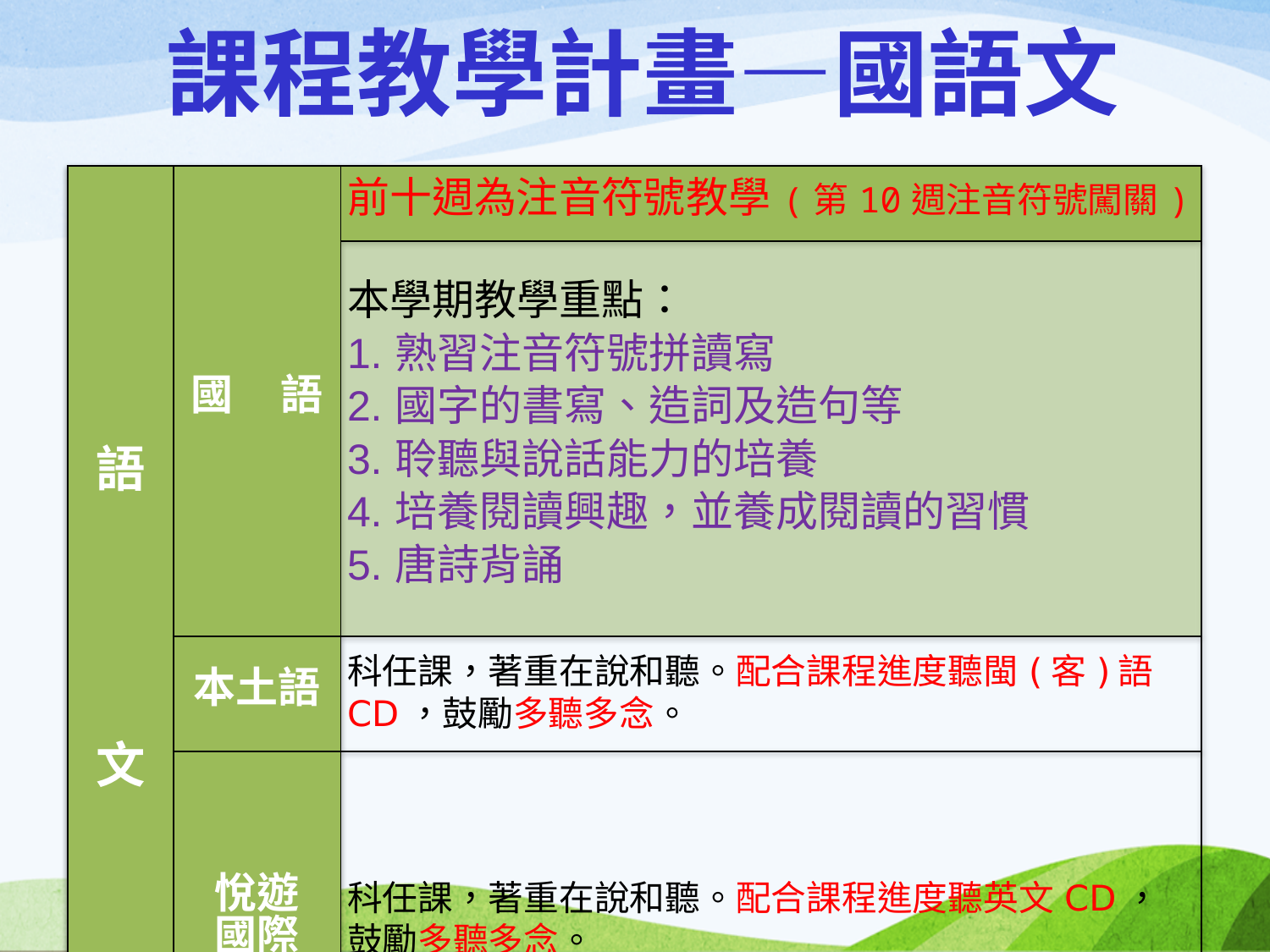

# 課程教學計畫—國語文
| 語 文 | 國 語 | 前十週為注音符號教學(第10週注音符號闖關) |
| --- | --- | --- |
|  |  | 本學期教學重點： 熟習注音符號拼讀寫 國字的書寫、造詞及造句等 聆聽與說話能力的培養 培養閱讀興趣，並養成閱讀的習慣 唐詩背誦 |
|  | 本土語 | 科任課，著重在說和聽。配合課程進度聽閩(客)語CD，鼓勵多聽多念。 |
|  | 悅遊 國際 | 科任課，著重在說和聽。配合課程進度聽英文CD，鼓勵多聽多念。 |